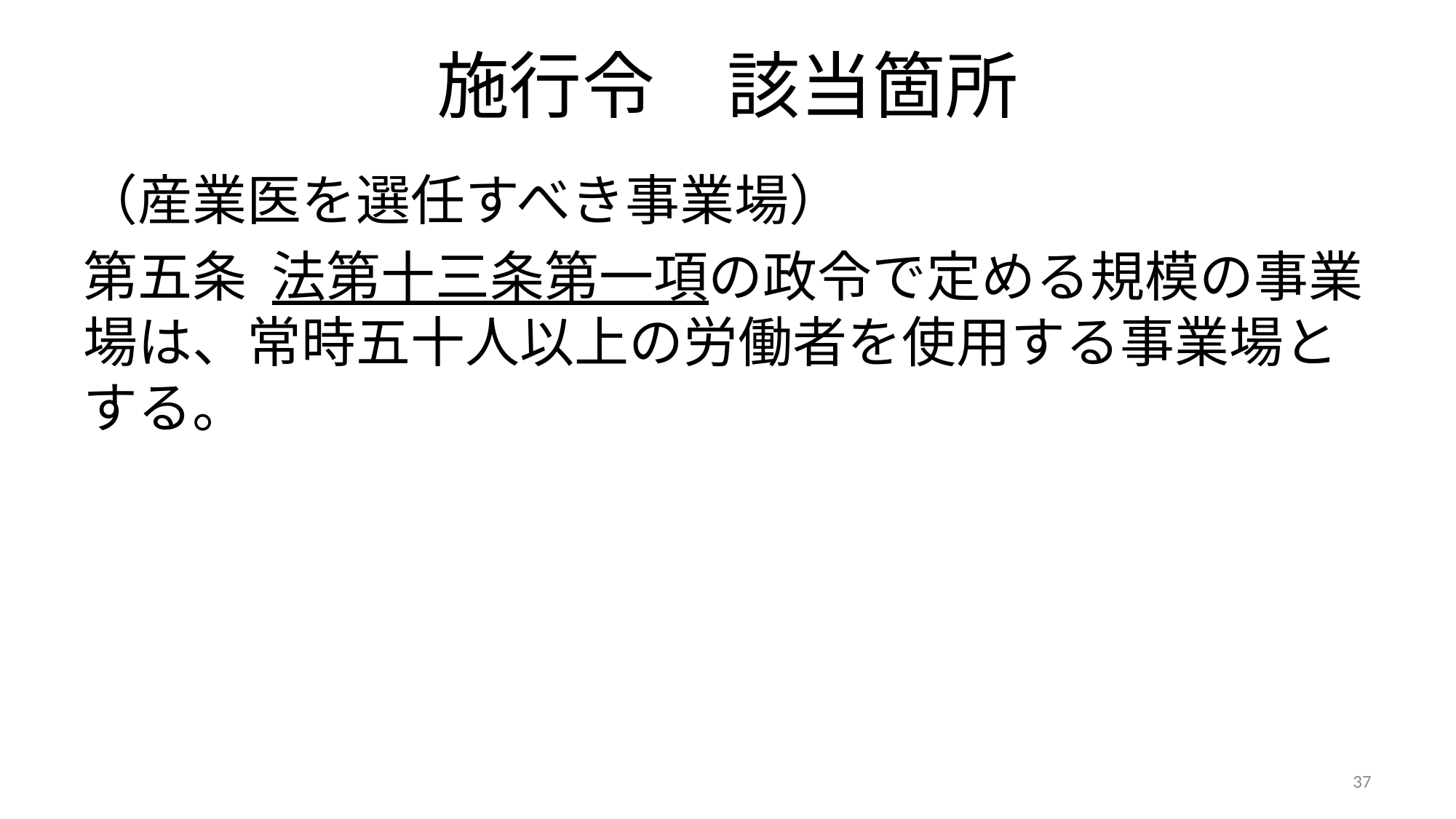

# 施行令　該当箇所
（産業医を選任すべき事業場）
第五条  法第十三条第一項の政令で定める規模の事業場は、常時五十人以上の労働者を使用する事業場とする。

37